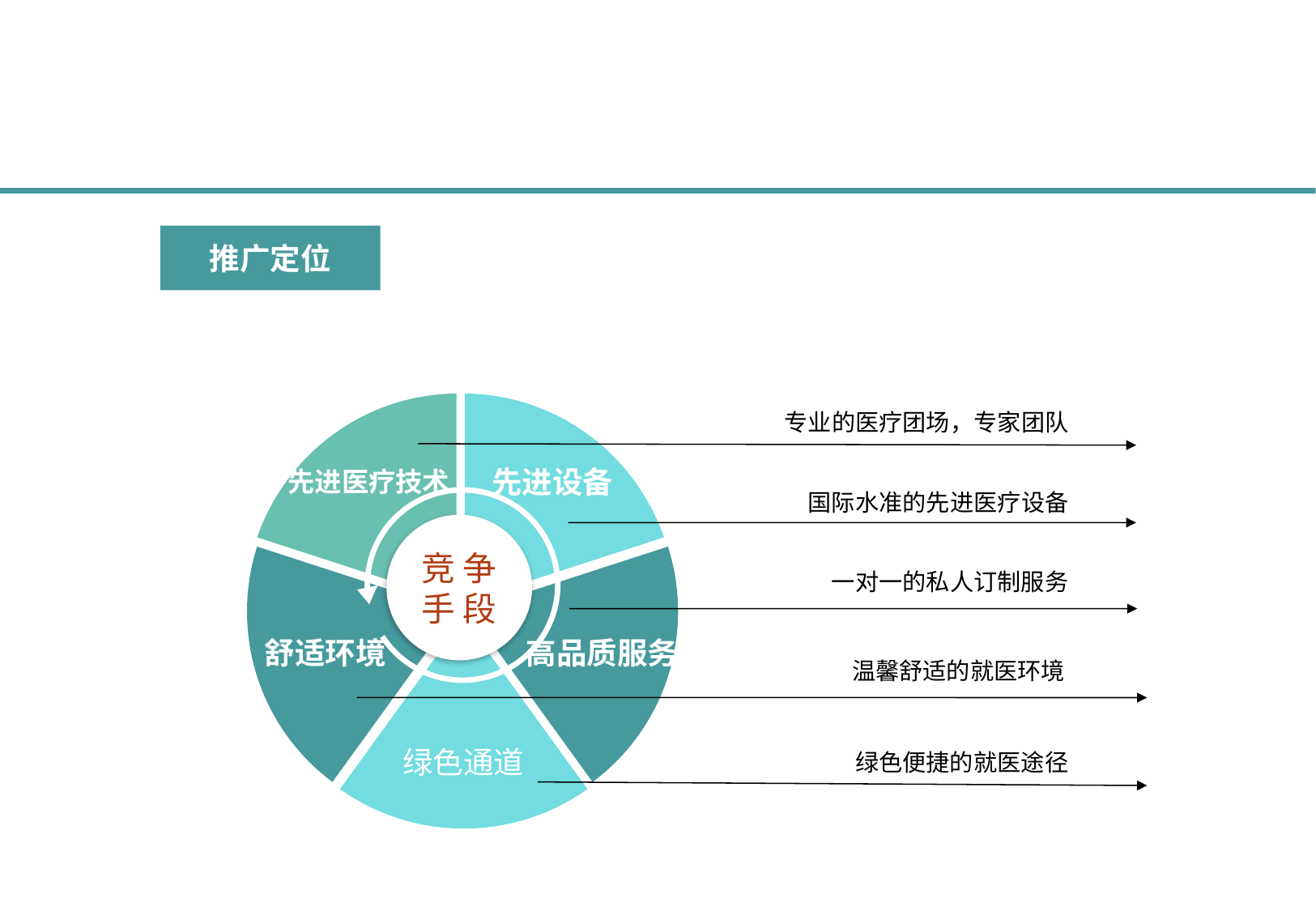

推广定位
先进医疗技术
先进设备
专业的医疗团场，专家团队

国际水准的先进医疗设备

竞 争
手 段

舒适环境
高品质服务
一对一的私人订制服务

绿色通道
温馨舒适的就医环境

绿色便捷的就医途径